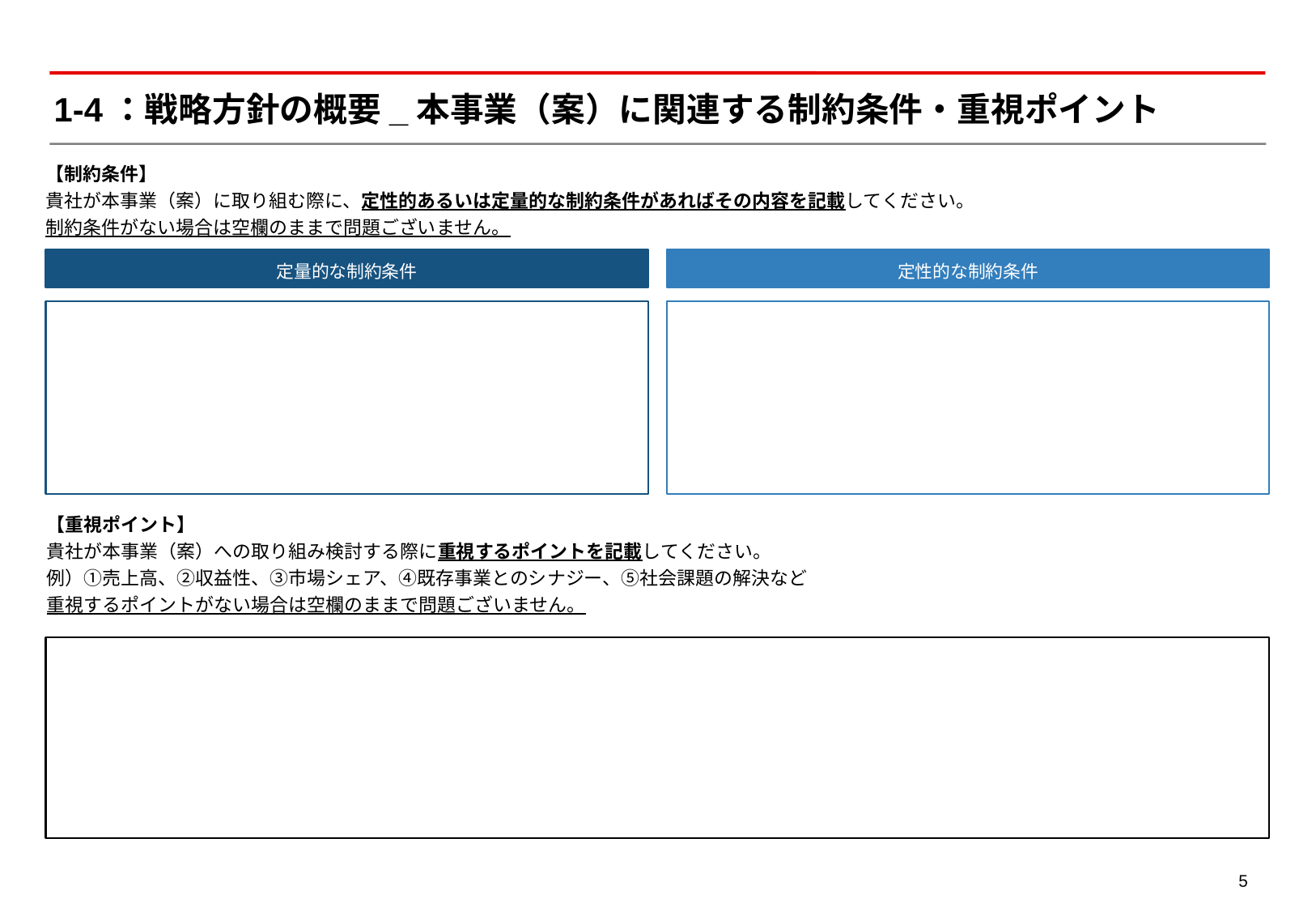

# 1-4：戦略方針の概要_本事業（案）に関連する制約条件・重視ポイント
【制約条件】
貴社が本事業（案）に取り組む際に、定性的あるいは定量的な制約条件があればその内容を記載してください。
制約条件がない場合は空欄のままで問題ございません。
定量的な制約条件
定性的な制約条件

【重視ポイント】
貴社が本事業（案）への取り組み検討する際に重視するポイントを記載してください。
例）①売上高、②収益性、③市場シェア、④既存事業とのシナジー、⑤社会課題の解決など
重視するポイントがない場合は空欄のままで問題ございません。